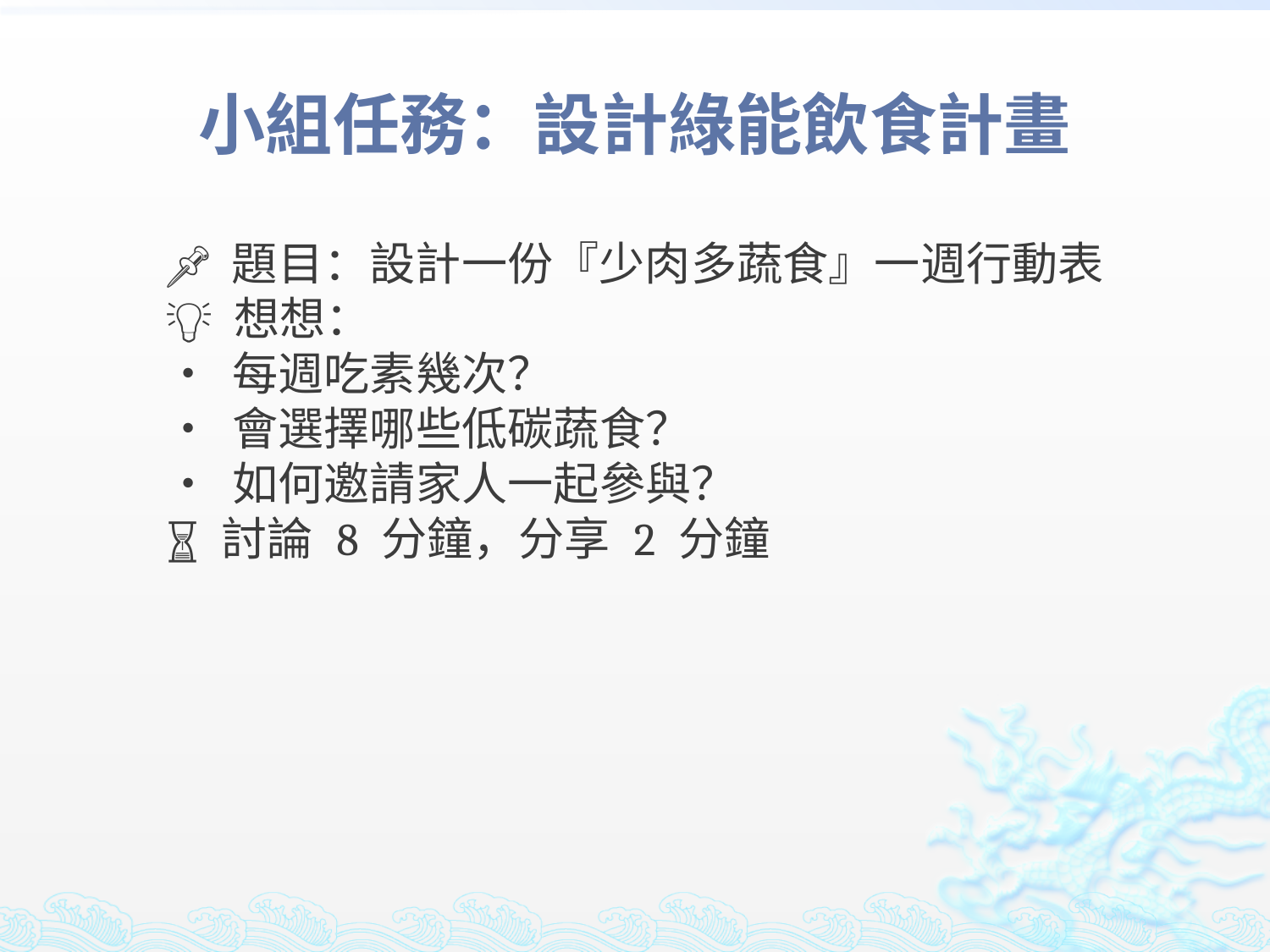

小組任務：設計綠能飲食計畫

📌 題目：設計一份『少肉多蔬食』一週行動表
💡 想想：
• 每週吃素幾次？
• 會選擇哪些低碳蔬食？
• 如何邀請家人一起參與？
⏳ 討論 8 分鐘，分享 2 分鐘